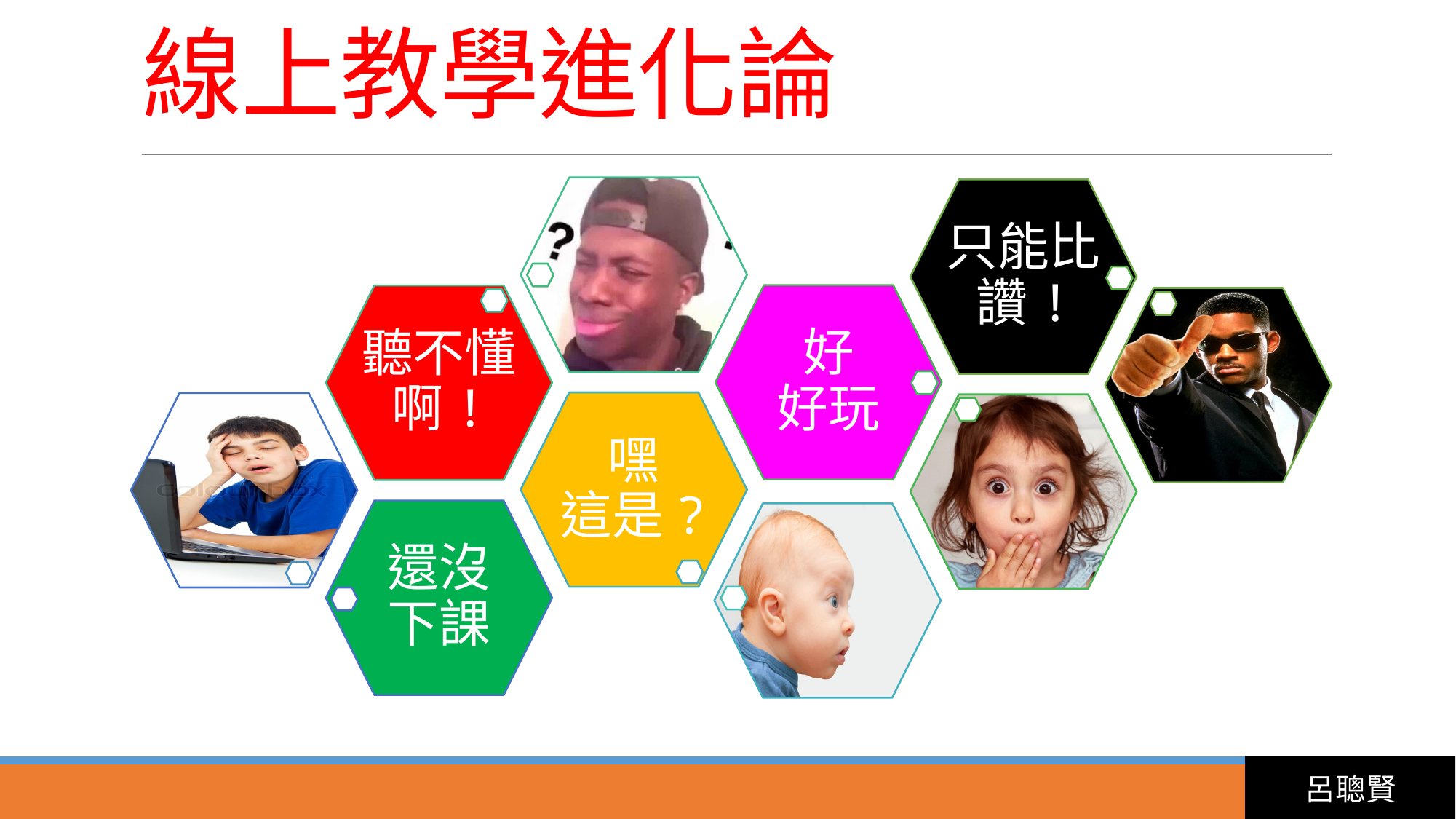

# 線上教學進化論
還沒
下課
嘿
這是?
聽不懂
啊!
好
好玩
只能比讚!